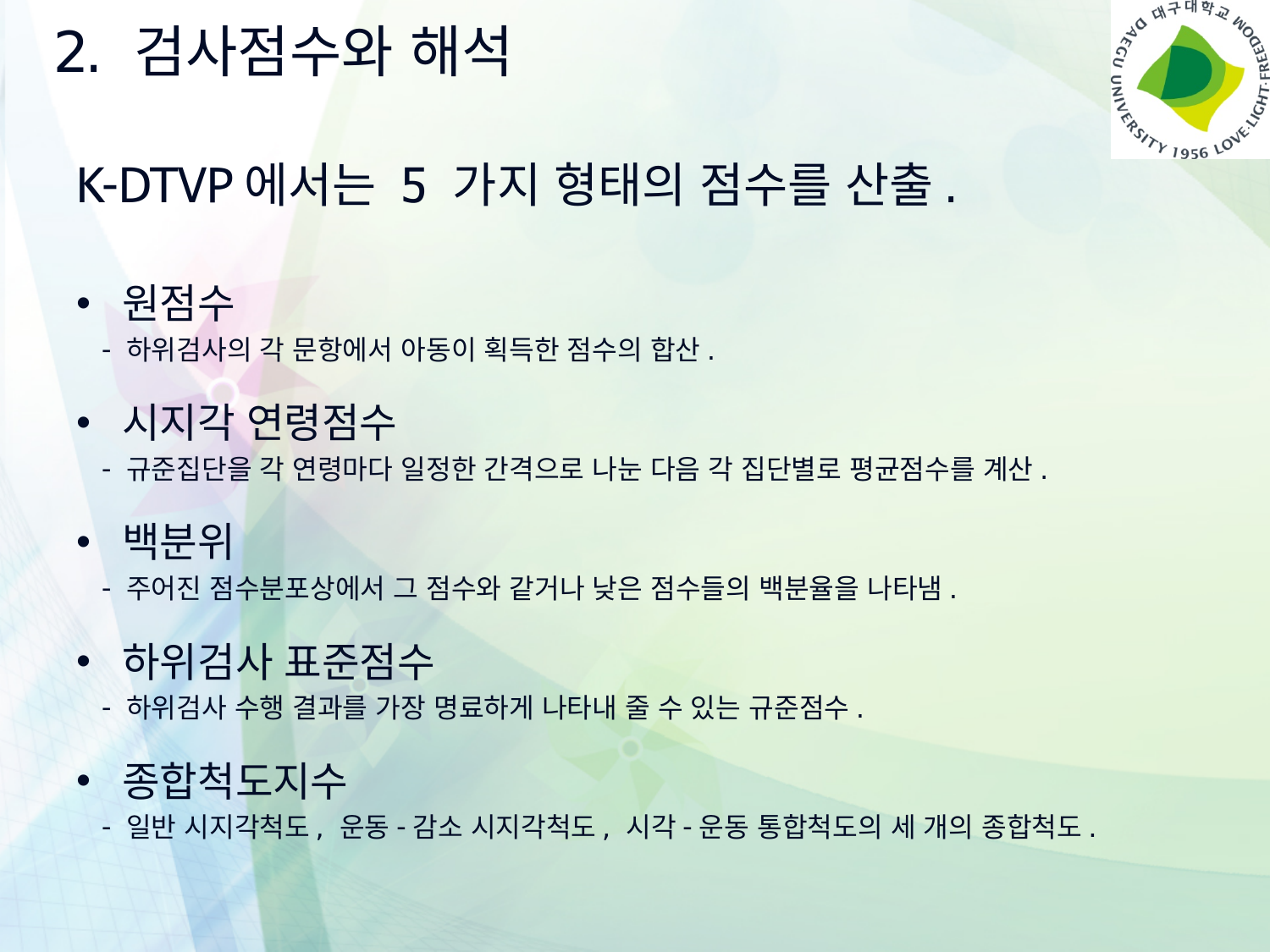

# 2. 검사점수와 해석
K-DTVP에서는 5 가지 형태의 점수를 산출.

원점수
   - 하위검사의 각 문항에서 아동이 획득한 점수의 합산.

시지각 연령점수
   - 규준집단을 각 연령마다 일정한 간격으로 나눈 다음 각 집단별로 평균점수를 계산.

백분위
   - 주어진 점수분포상에서 그 점수와 같거나 낮은 점수들의 백분율을 나타냄.

하위검사 표준점수
   - 하위검사 수행 결과를 가장 명료하게 나타내 줄 수 있는 규준점수.

종합척도지수
   - 일반 시지각척도, 운동-감소 시지각척도, 시각-운동 통합척도의 세 개의 종합척도.